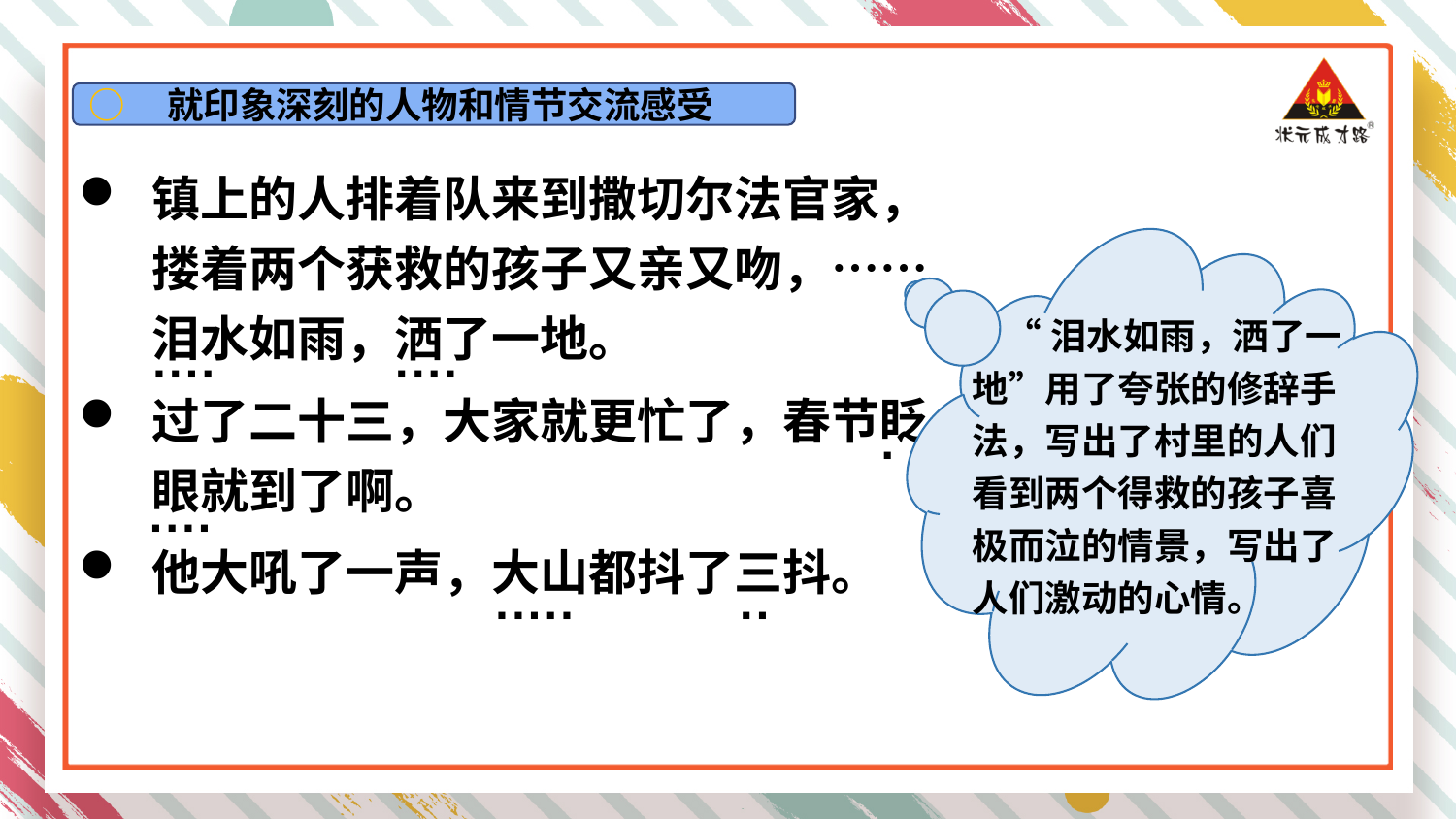

○    就印象深刻的人物和情节交流感受
镇上的人排着队来到撒切尔法官家，搂着两个获救的孩子又亲又吻，……泪水如雨，洒了一地。
过了二十三，大家就更忙了，春节眨眼就到了啊。
他大吼了一声，大山都抖了三抖。

    “泪水如雨，洒了一地”用了夸张的修辞手法，写出了村里的人们看到两个得救的孩子喜极而泣的情景，写出了人们激动的心情。
····
····
·
····
·····
··